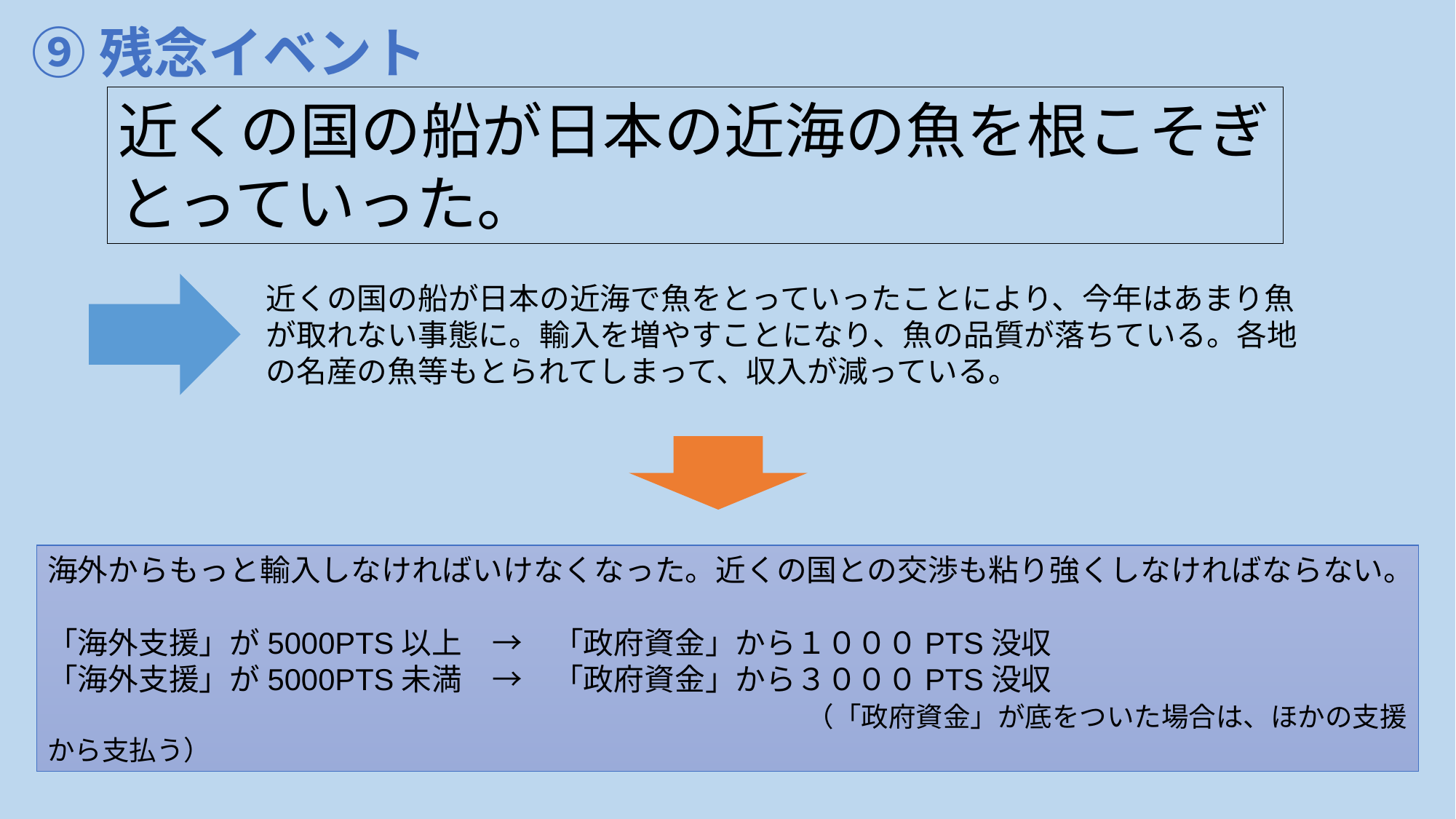

⑨残念イベント
近くの国の船が日本の近海の魚を根こそぎとっていった。

近くの国の船が日本の近海で魚をとっていったことにより、今年はあまり魚が取れない事態に。輸入を増やすことになり、魚の品質が落ちている。各地の名産の魚等もとられてしまって、収入が減っている。

海外からもっと輸入しなければいけなくなった。近くの国との交渉も粘り強くしなければならない。

「海外支援」が5000PTS以上　→　「政府資金」から１０００PTS没収
「海外支援」が5000PTS未満　→　「政府資金」から３０００PTS没収
　　　　　　　　　　　　　　　　　　　　　　　　　（「政府資金」が底をついた場合は、ほかの支援から支払う）